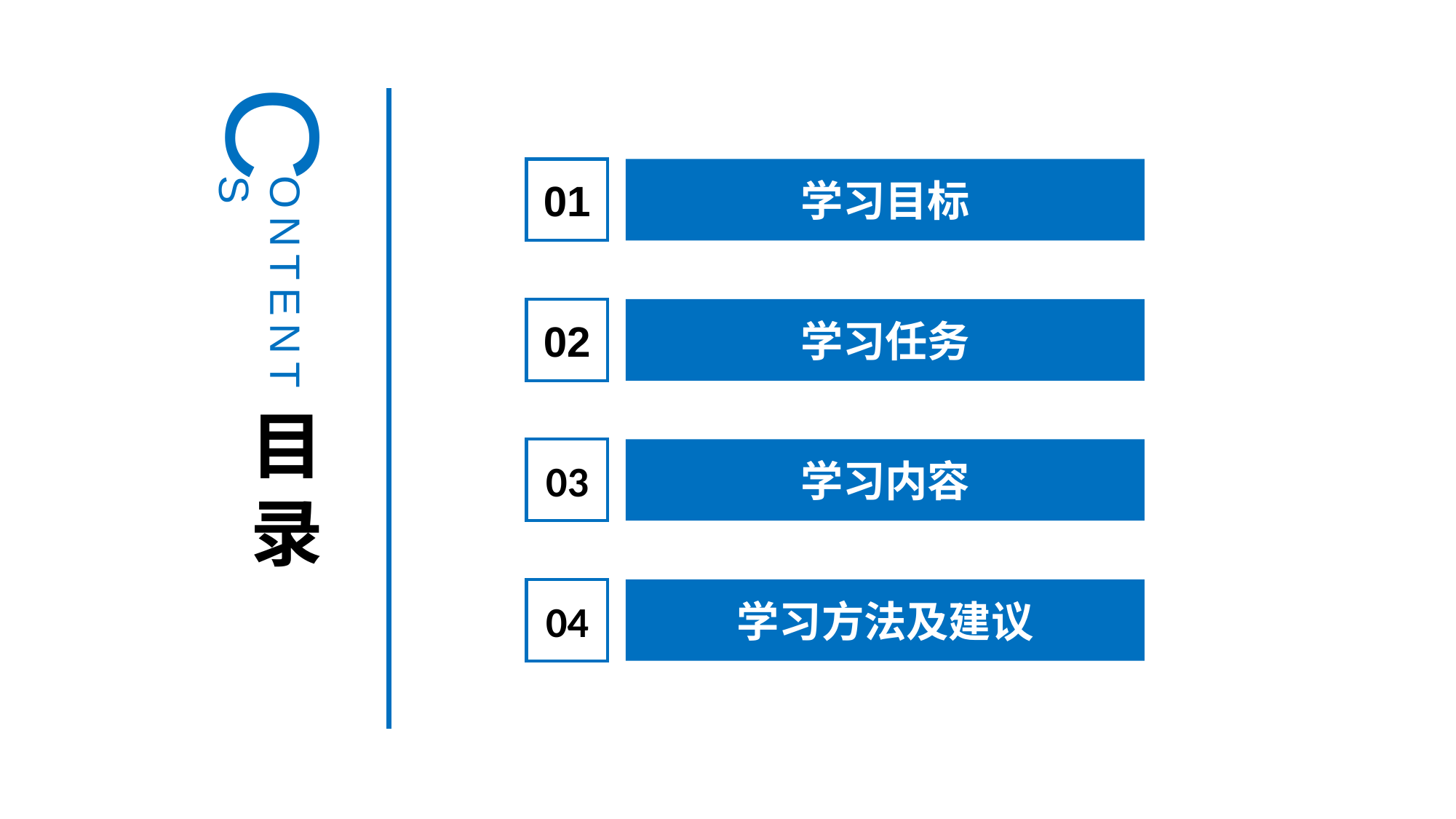

C
01
学习目标
ONTENTS
02
学习任务
目
录
03
学习内容
04
学习方法及建议